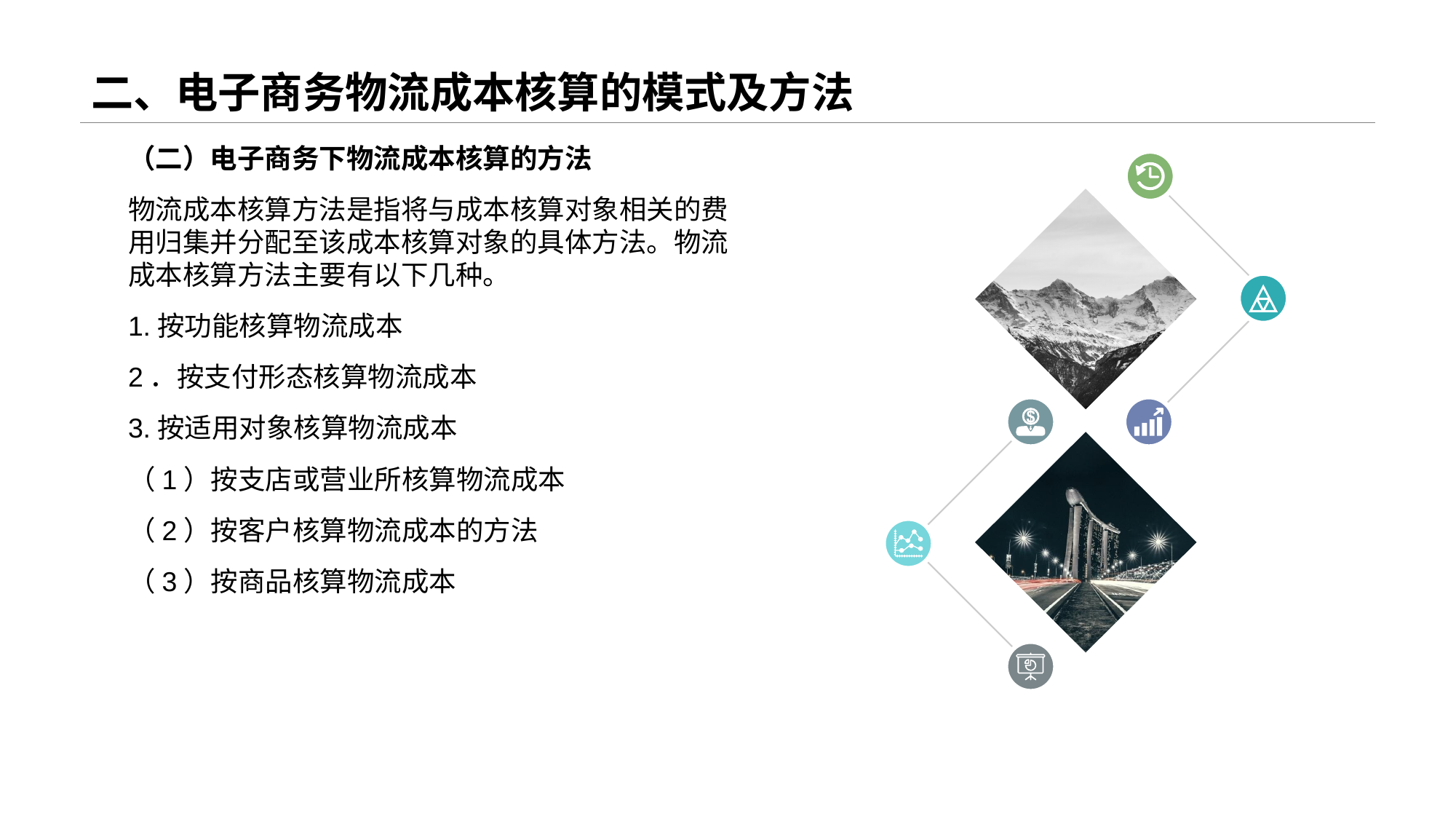

# 二、电子商务物流成本核算的模式及方法
（二）电子商务下物流成本核算的方法
物流成本核算方法是指将与成本核算对象相关的费用归集并分配至该成本核算对象的具体方法。物流成本核算方法主要有以下几种。
1.按功能核算物流成本
2．按支付形态核算物流成本
3.按适用对象核算物流成本
（1）按支店或营业所核算物流成本
（2）按客户核算物流成本的方法
（3）按商品核算物流成本

7